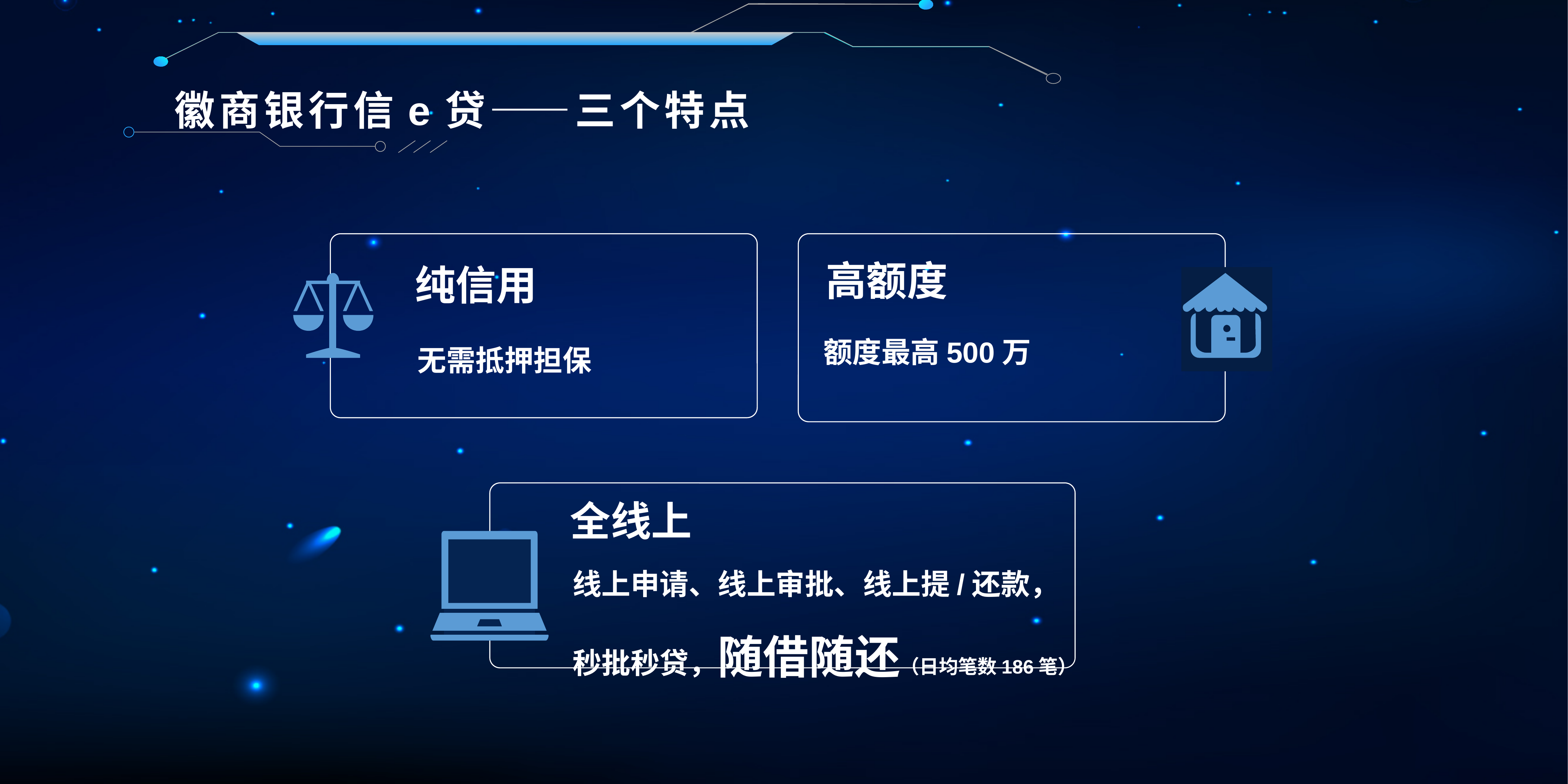

徽商银行信e贷——三个特点

额度最高500万

纯信用
无需抵押担保
高额度

      全线上
线上申请、线上审批、线上提/还款，秒批秒贷，随借随还（日均笔数186笔）